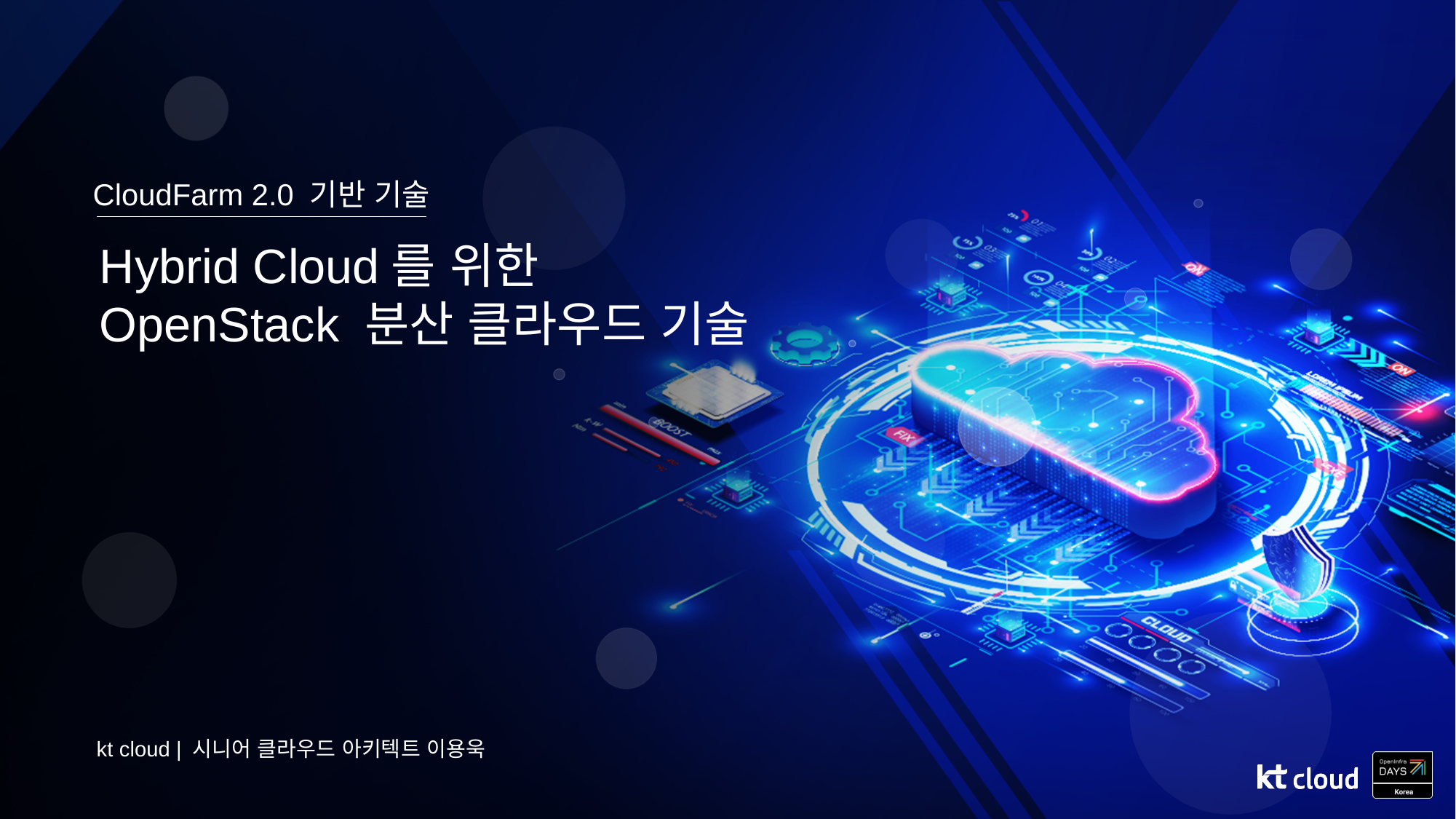

CloudFarm 2.0 기반 기술
Hybrid Cloud를 위한
OpenStack 분산 클라우드 기술
kt cloud | 시니어 클라우드 아키텍트 이용욱